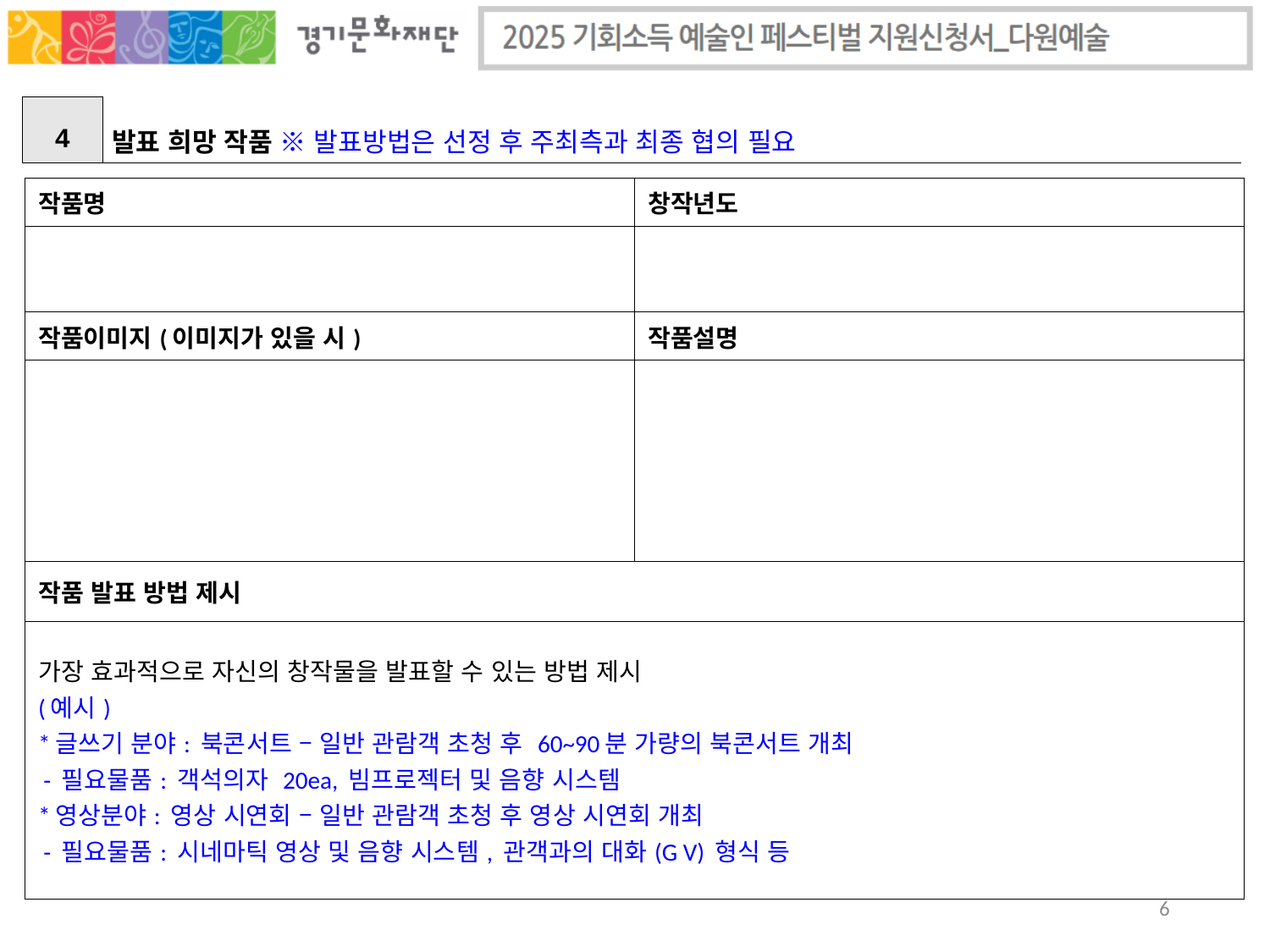

| 4 | 발표 희망 작품 ※ 발표방법은 선정 후 주최측과 최종 협의 필요 |
| --- | --- |
| 작품명 | 창작년도 |
| --- | --- |
|  |  |
| 작품이미지(이미지가 있을 시) | 작품설명 |
|  |  |
| 작품 발표 방법 제시 |  |
| 가장 효과적으로 자신의 창작물을 발표할 수 있는 방법 제시 (예시) \*글쓰기 분야: 북콘서트 – 일반 관람객 초청 후 60~90분 가량의 북콘서트 개최 - 필요물품: 객석의자 20ea, 빔프로젝터 및 음향 시스템 \*영상분야: 영상 시연회 – 일반 관람객 초청 후 영상 시연회 개최 - 필요물품: 시네마틱 영상 및 음향 시스템, 관객과의 대화(G V) 형식 등 |  |
6